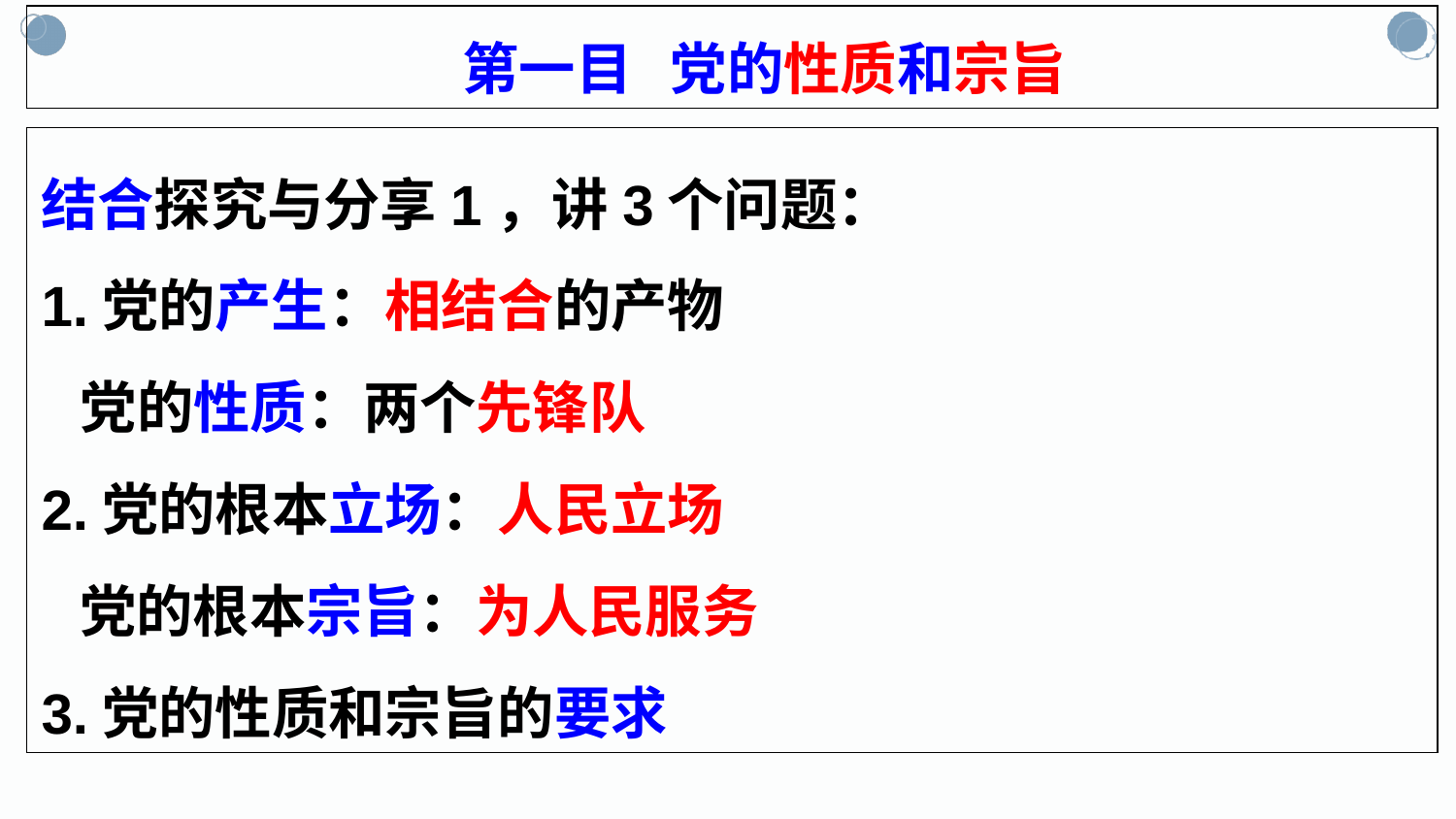

第一目   党的性质和宗旨
结合探究与分享1，讲3个问题：
1.党的产生：相结合的产物
  党的性质：两个先锋队
2.党的根本立场：人民立场
  党的根本宗旨：为人民服务
3.党的性质和宗旨的要求